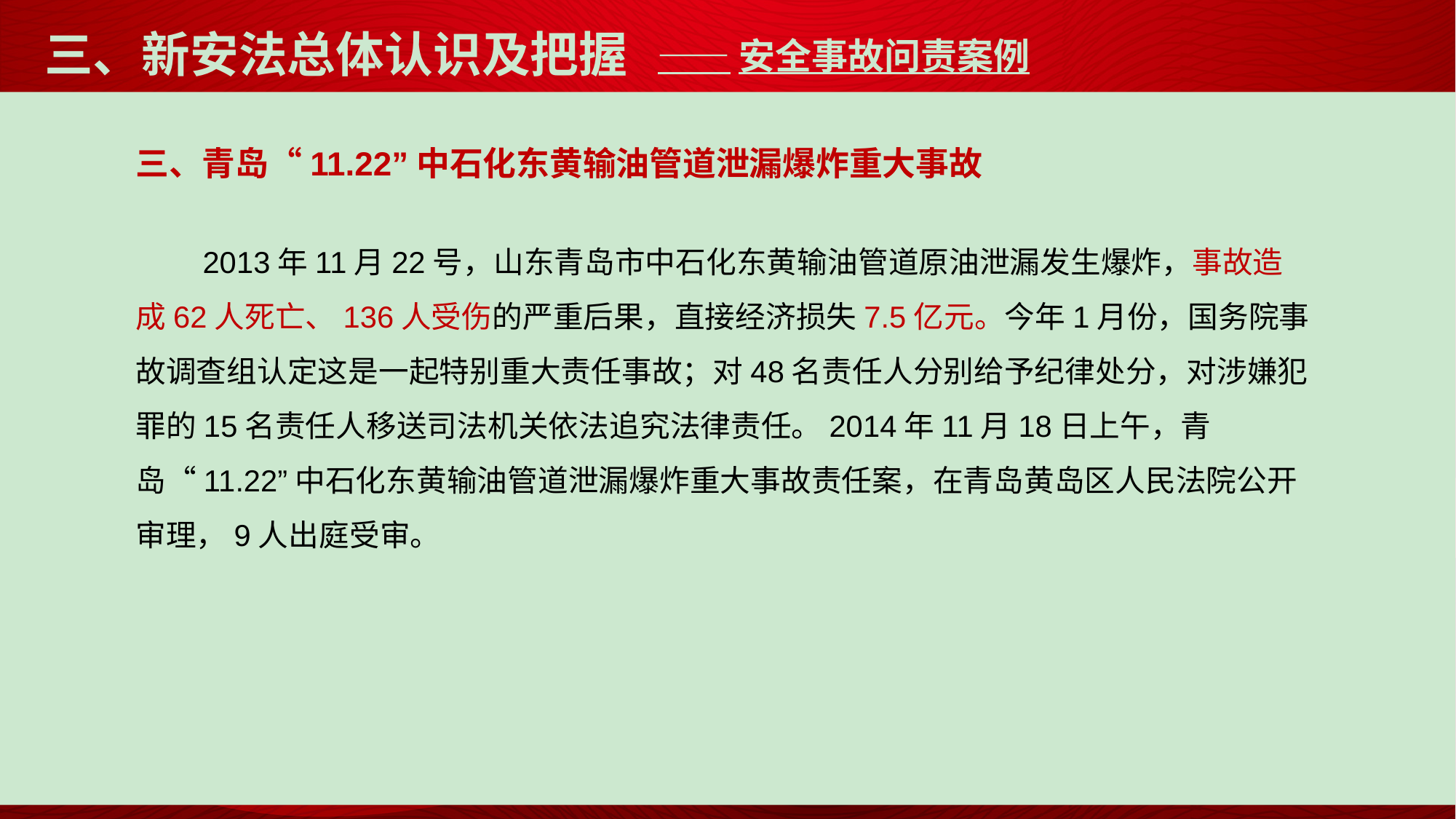

——安全事故问责案例
# 三、新安法总体认识及把握
三、青岛“11.22”中石化东黄输油管道泄漏爆炸重大事故
        2013年11月22号，山东青岛市中石化东黄输油管道原油泄漏发生爆炸，事故造成62人死亡、136人受伤的严重后果，直接经济损失7.5亿元。今年1月份，国务院事故调查组认定这是一起特别重大责任事故；对48名责任人分别给予纪律处分，对涉嫌犯罪的15名责任人移送司法机关依法追究法律责任。2014年11月18日上午，青岛“11.22”中石化东黄输油管道泄漏爆炸重大事故责任案，在青岛黄岛区人民法院公开审理，9人出庭受审。